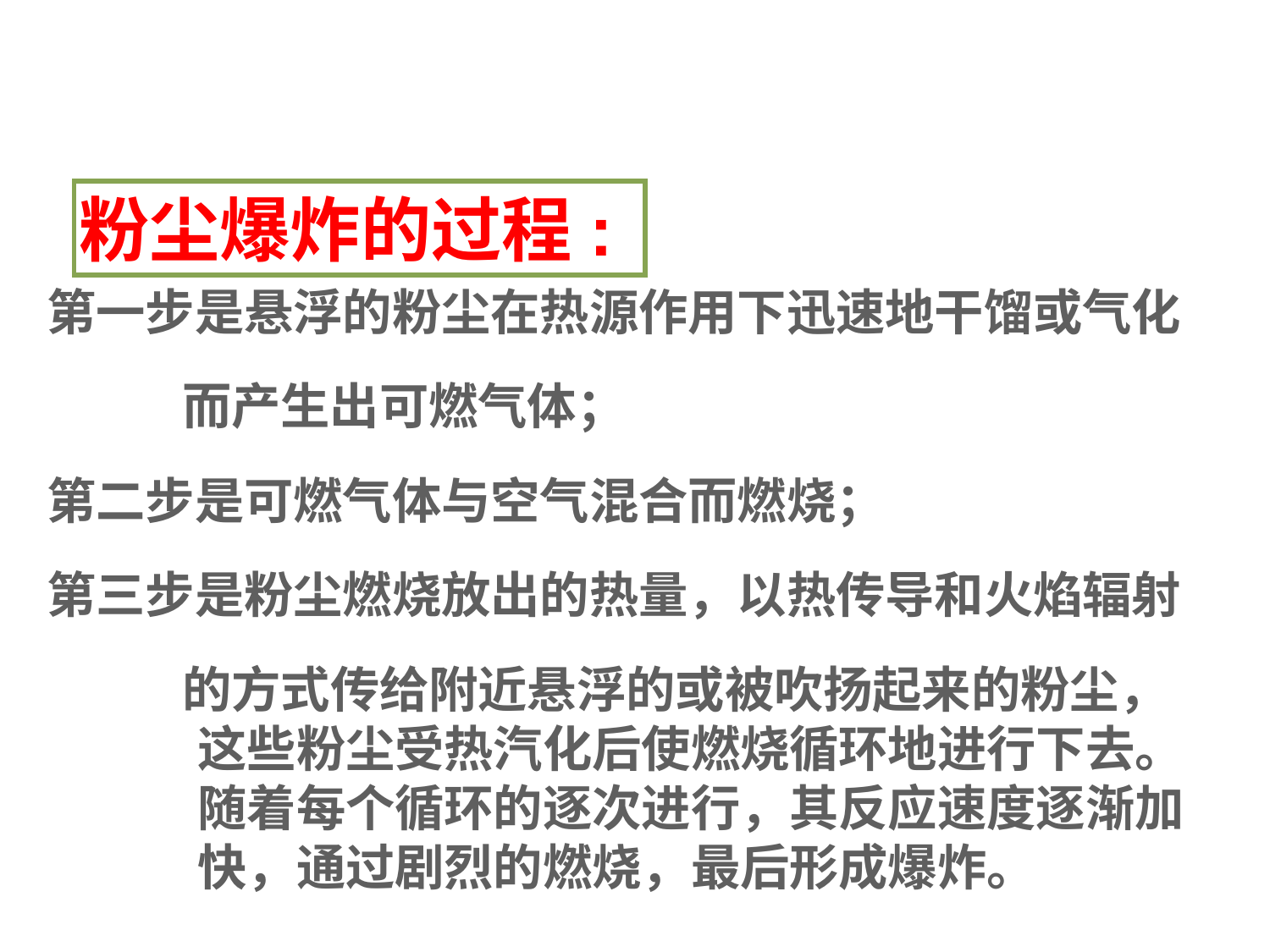

粉尘爆炸的过程:
第一步是悬浮的粉尘在热源作用下迅速地干馏或气化
           而产生出可燃气体；
第二步是可燃气体与空气混合而燃烧；
第三步是粉尘燃烧放出的热量，以热传导和火焰辐射
           的方式传给附近悬浮的或被吹扬起来的粉尘，这些粉尘受热汽化后使燃烧循环地进行下去。随着每个循环的逐次进行，其反应速度逐渐加快，通过剧烈的燃烧，最后形成爆炸。